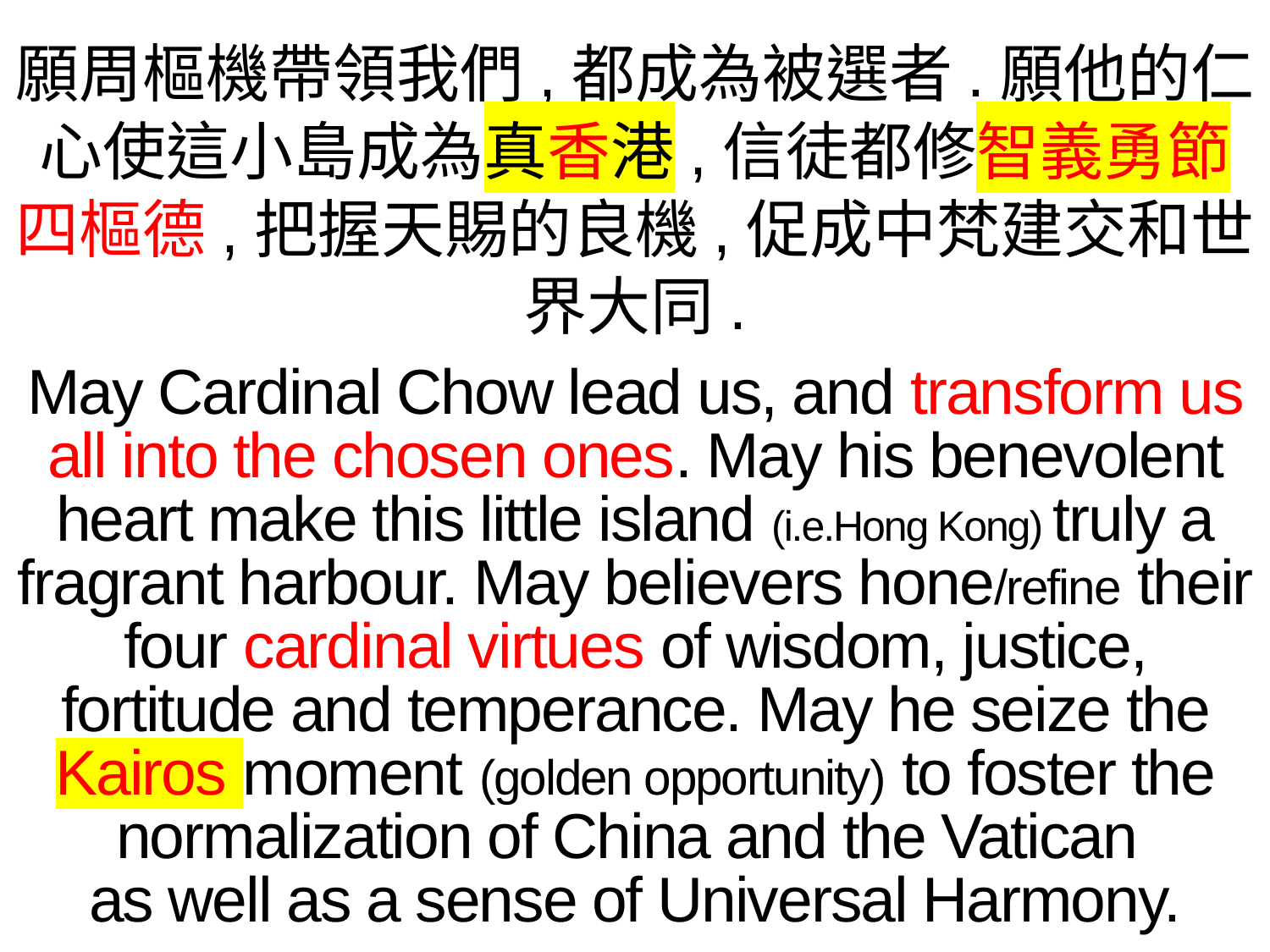

願周樞機帶領我們,都成為被選者.願他的仁心使這小島成為真香港,信徒都修智義勇節四樞德,把握天賜的良機,促成中梵建交和世界大同.
May Cardinal Chow lead us, and transform us all into the chosen ones. May his benevolent heart make this little island (i.e.Hong Kong) truly a fragrant harbour. May believers hone/refine their four cardinal virtues of wisdom, justice, fortitude and temperance. May he seize the Kairos moment (golden opportunity) to foster the normalization of China and the Vatican
as well as a sense of Universal Harmony.